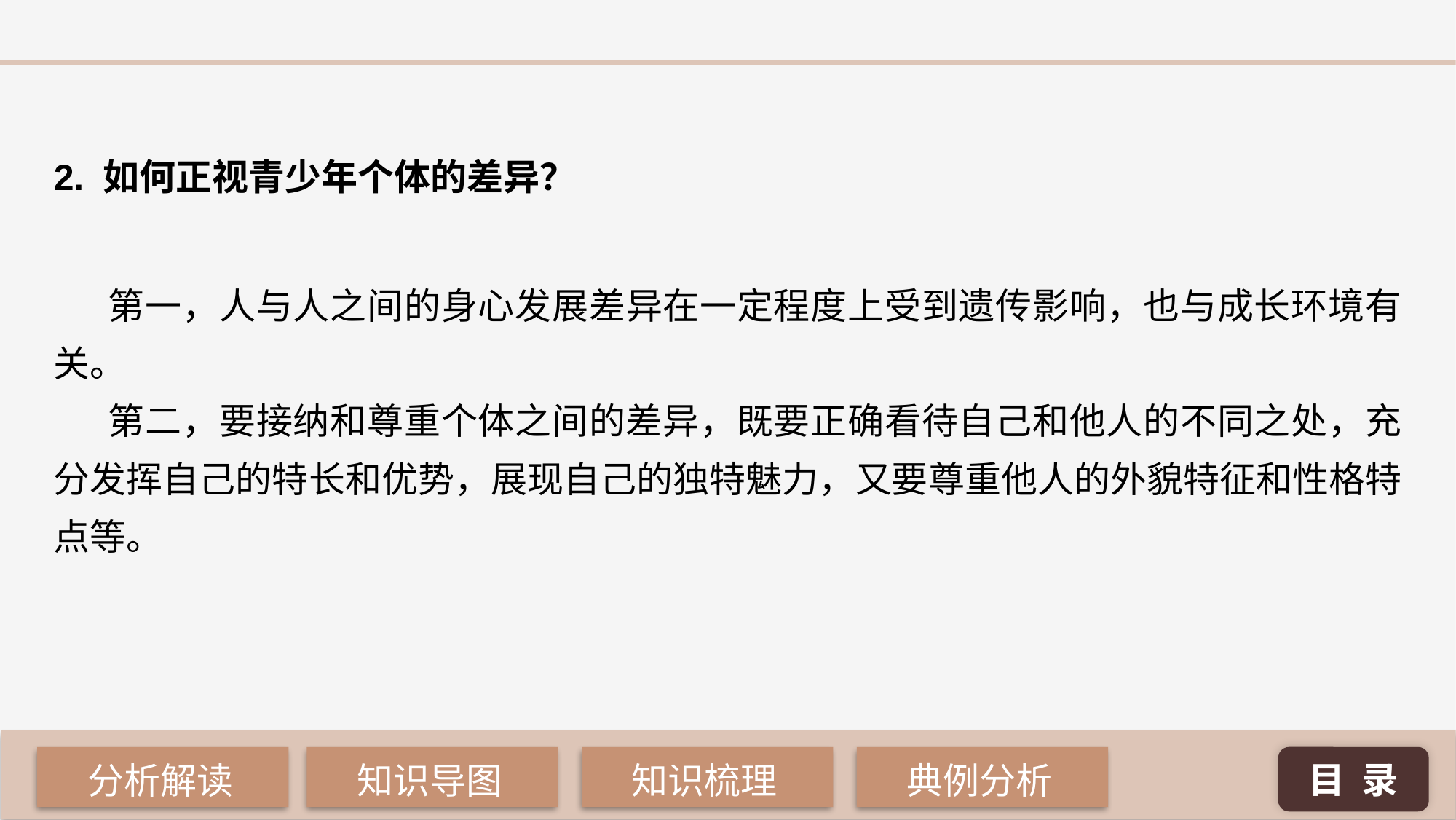

2. 如何正视青少年个体的差异？
第一，人与人之间的身心发展差异在一定程度上受到遗传影响，也与成长环境有关。
第二，要接纳和尊重个体之间的差异，既要正确看待自己和他人的不同之处，充分发挥自己的特长和优势，展现自己的独特魅力，又要尊重他人的外貌特征和性格特点等。